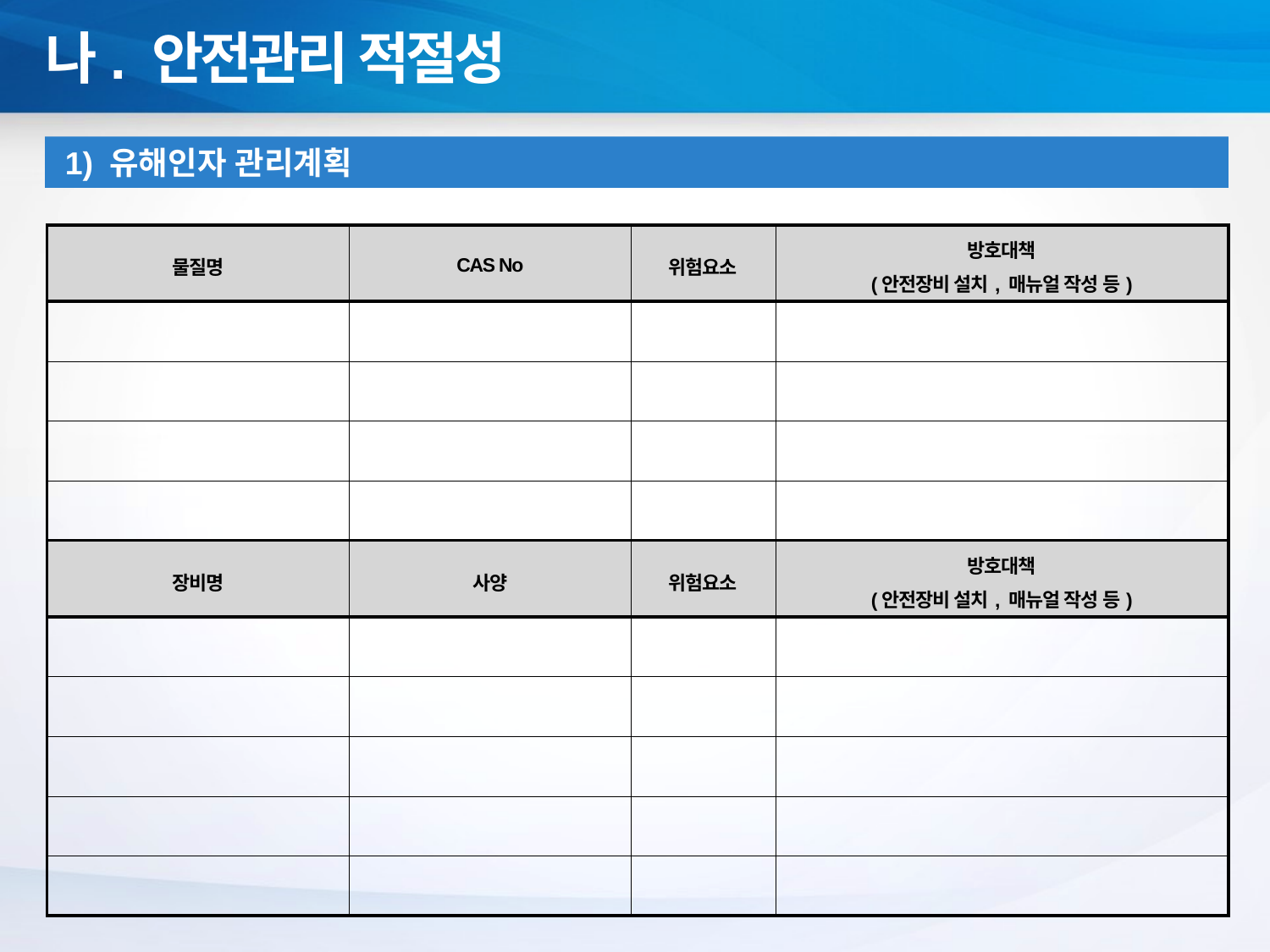

나. 안전관리 적절성
1) 유해인자 관리계획
| 물질명 | CAS No | 위험요소 | 방호대책 (안전장비 설치, 매뉴얼 작성 등) |
| --- | --- | --- | --- |
|  |  |  |  |
|  |  |  |  |
|  |  |  |  |
|  |  |  |  |
| 장비명 | 사양 | 위험요소 | 방호대책 (안전장비 설치, 매뉴얼 작성 등) |
|  |  |  |  |
|  |  |  |  |
|  |  |  |  |
|  |  |  |  |
|  |  |  |  |